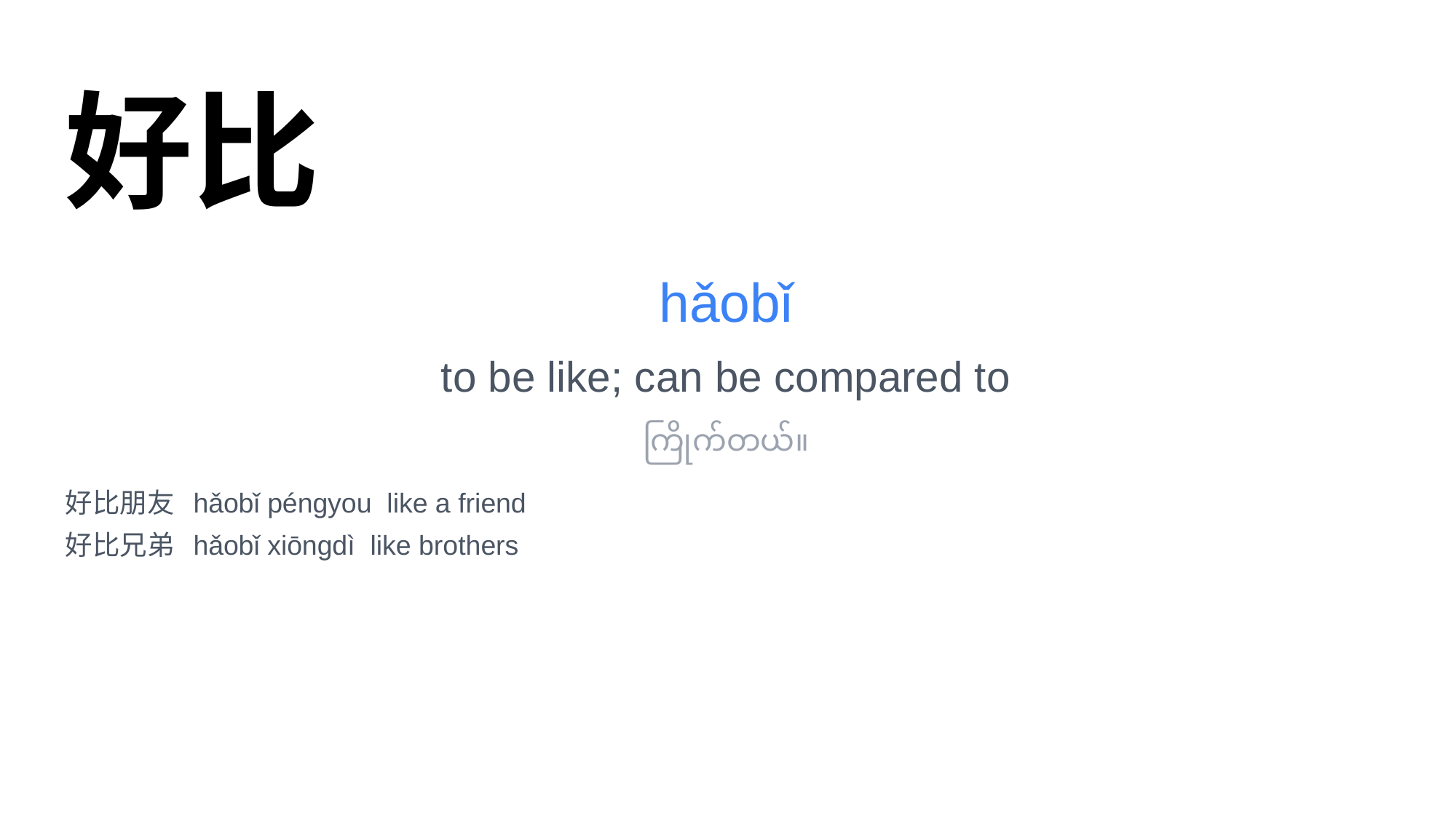

好比
hǎobǐ
to be like; can be compared to
ကြိုက်တယ်။
好比朋友  hǎobǐ péngyou  like a friend
好比兄弟  hǎobǐ xiōngdì  like brothers